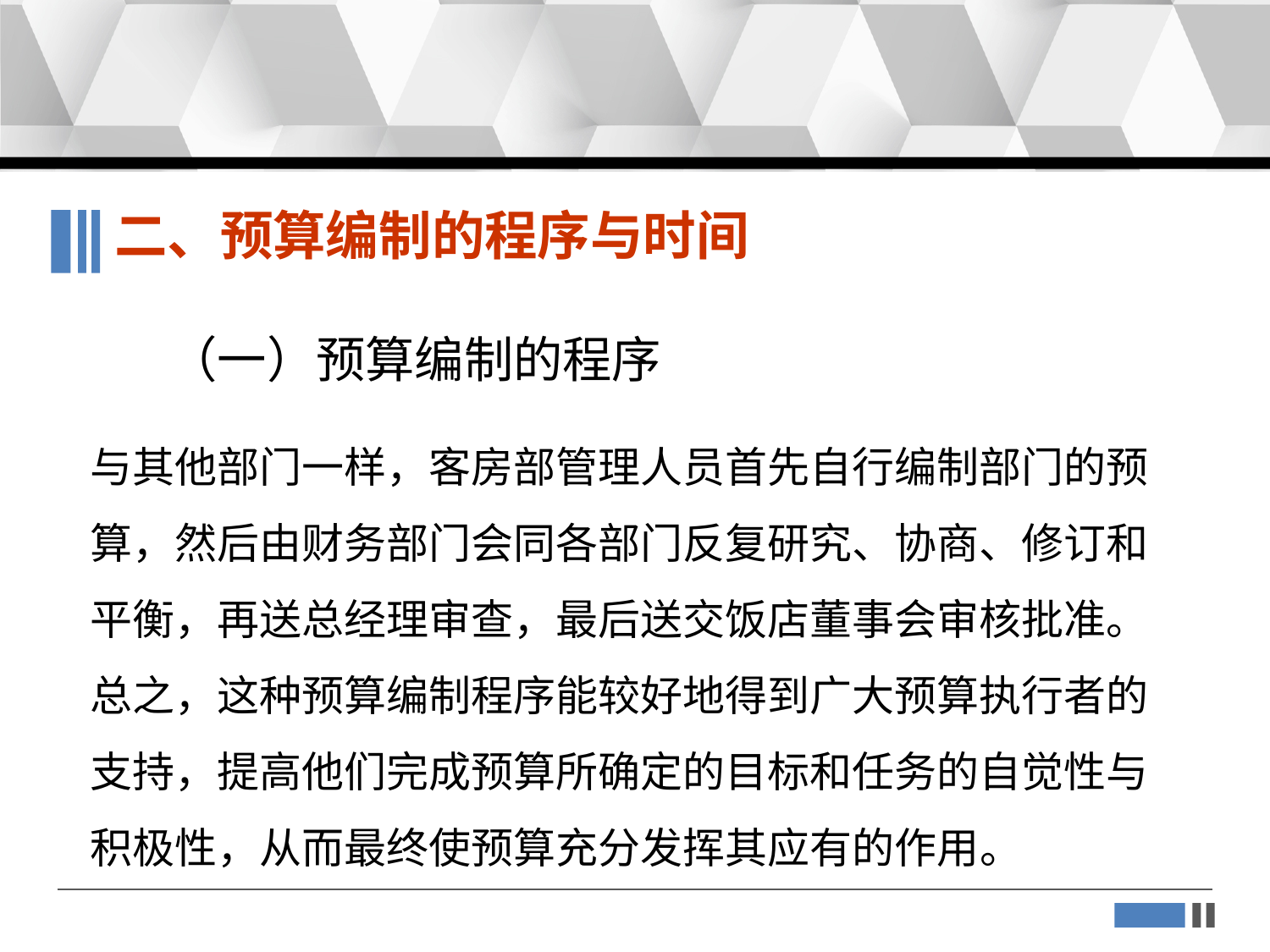

二、预算编制的程序与时间

（一）预算编制的程序
与其他部门一样，客房部管理人员首先自行编制部门的预算，然后由财务部门会同各部门反复研究、协商、修订和平衡，再送总经理审查，最后送交饭店董事会审核批准。总之，这种预算编制程序能较好地得到广大预算执行者的支持，提高他们完成预算所确定的目标和任务的自觉性与积极性，从而最终使预算充分发挥其应有的作用。